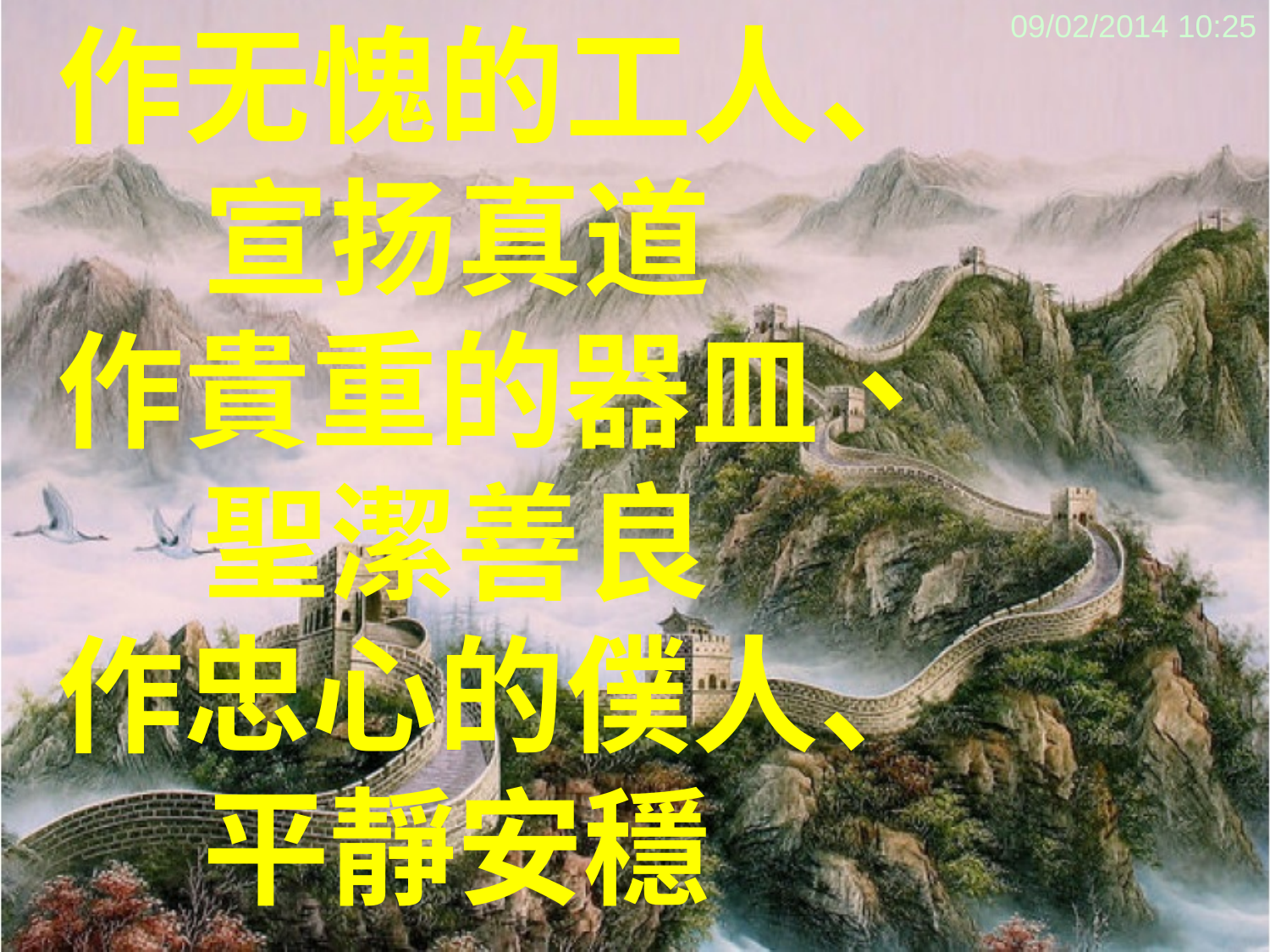

作无愧的工人、
    宣扬真道
作貴重的器皿、
    聖潔善良
作忠心的僕人、
    平靜安穩

09/02/2014 10:25